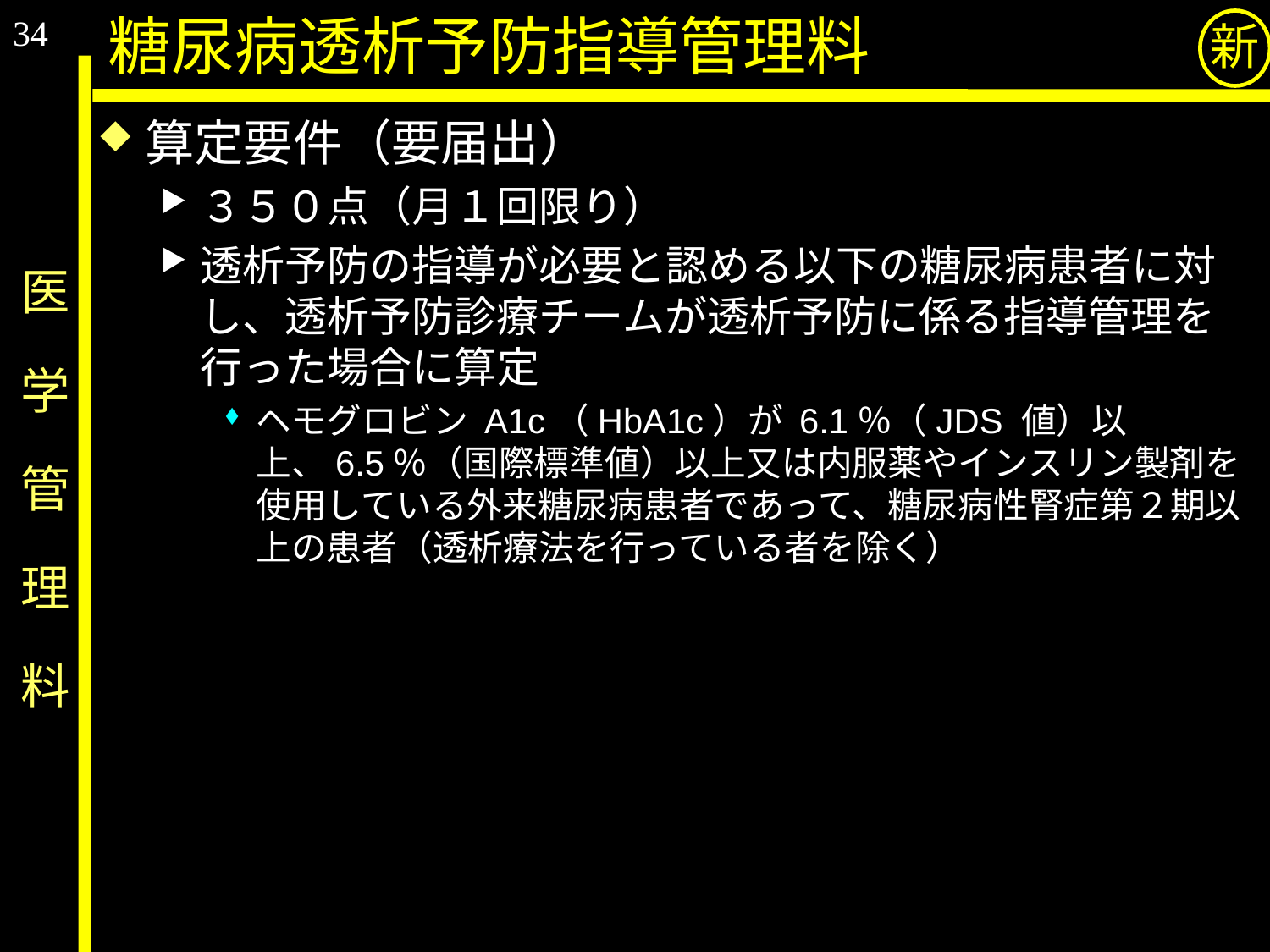

34
糖尿病透析予防指導管理料
新

算定要件（要届出）
３５０点（月１回限り）
透析予防の指導が必要と認める以下の糖尿病患者に対し、透析予防診療チームが透析予防に係る指導管理を行った場合に算定
ヘモグロビン A1c（HbA1c）が 6.1％（JDS 値）以上、6.5％（国際標準値）以上又は内服薬やインスリン製剤を使用している外来糖尿病患者であって、糖尿病性腎症第２期以上の患者（透析療法を行っている者を除く）
# 医　学　管　理　料